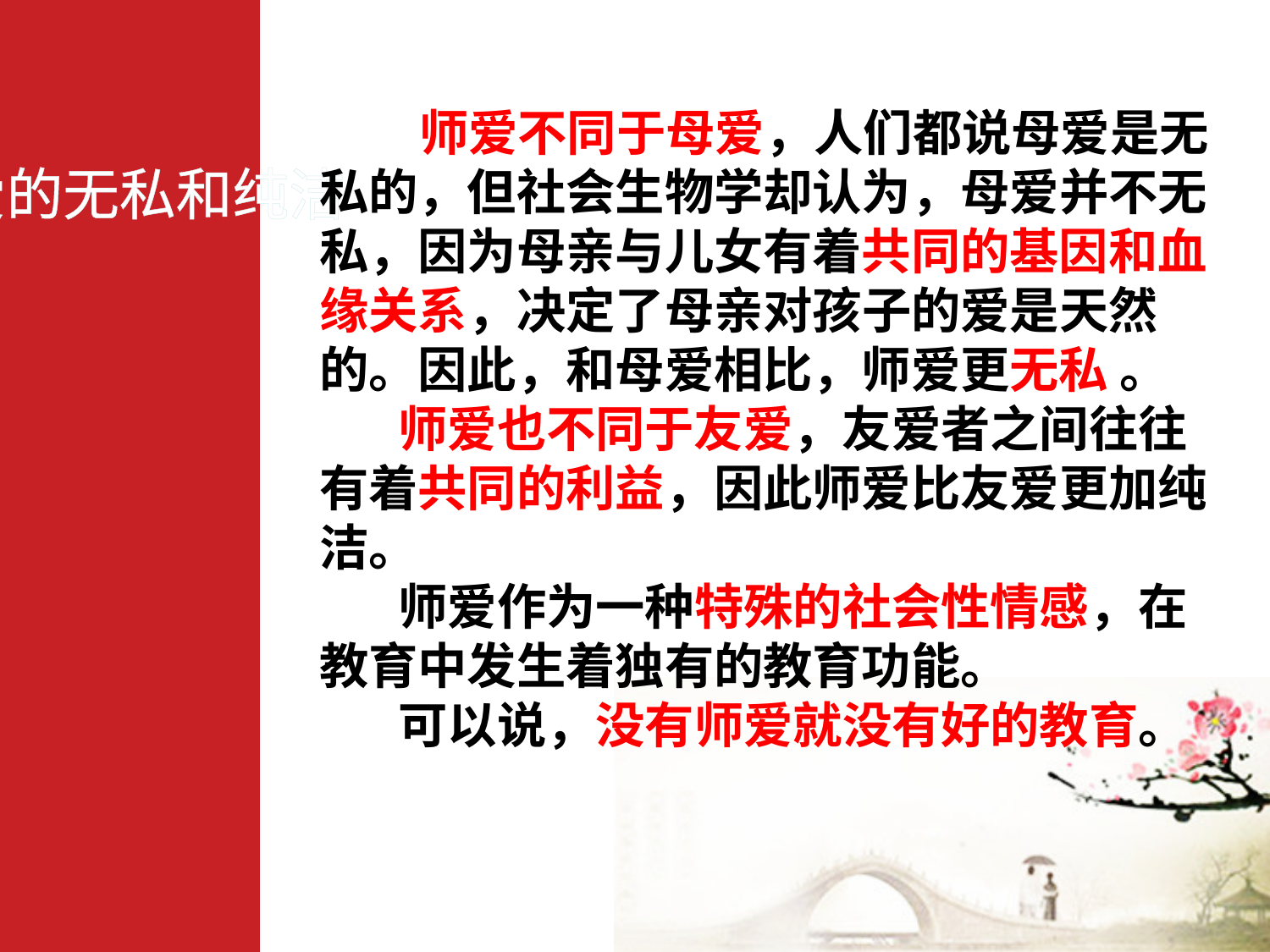

师爱不同于母爱，人们都说母爱是无私的，但社会生物学却认为，母爱并不无私，因为母亲与儿女有着共同的基因和血缘关系，决定了母亲对孩子的爱是天然的。因此，和母爱相比，师爱更无私 。
      师爱也不同于友爱，友爱者之间往往有着共同的利益，因此师爱比友爱更加纯洁。
      师爱作为一种特殊的社会性情感，在教育中发生着独有的教育功能。
      可以说，没有师爱就没有好的教育。
师爱的无私和纯洁